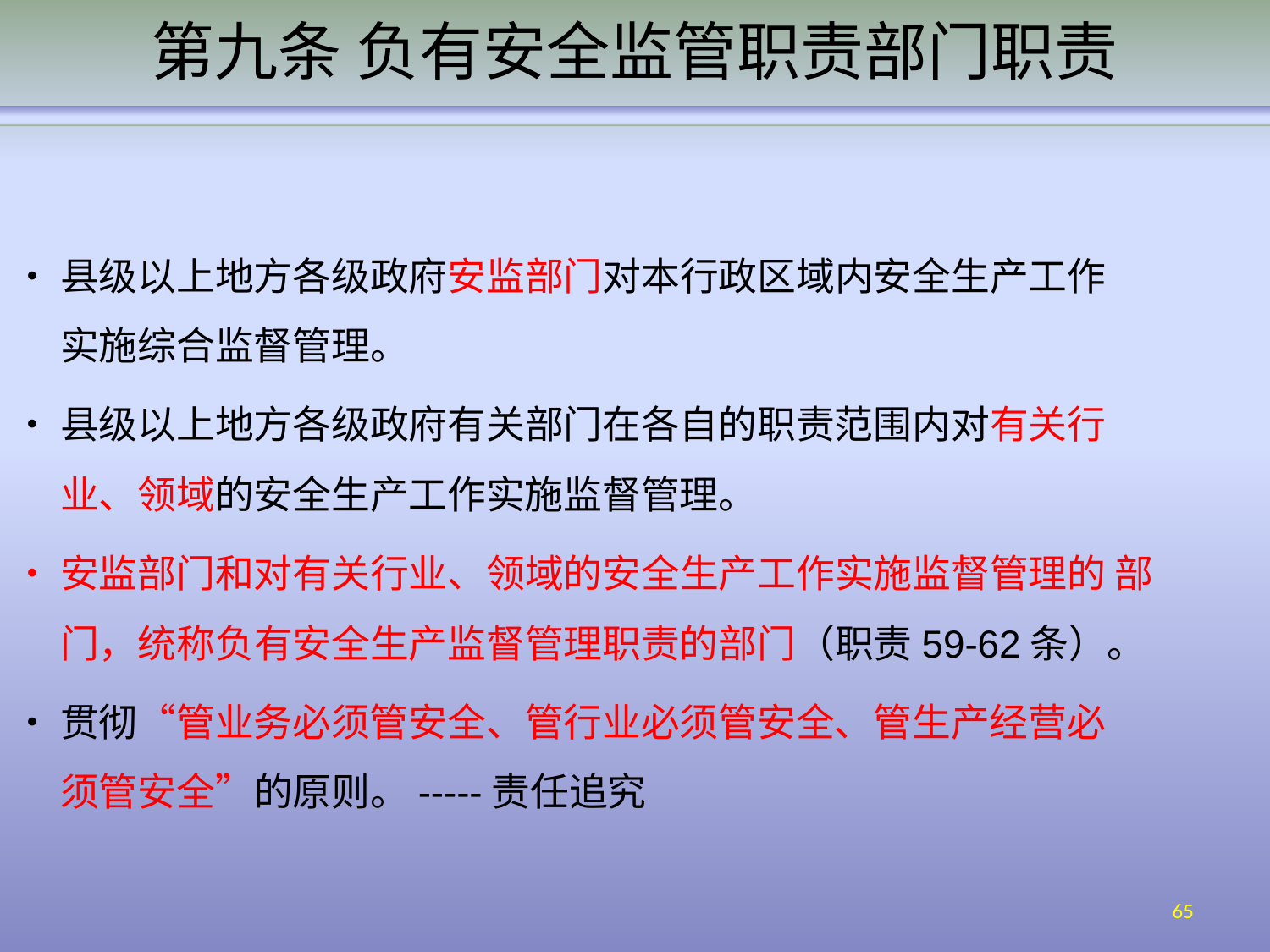

# 第九条 负有安全监管职责部门职责
•	县级以上地方各级政府安监部门对本行政区域内安全生产工作 实施综合监督管理。
•	县级以上地方各级政府有关部门在各自的职责范围内对有关行 业、领域的安全生产工作实施监督管理。
•	安监部门和对有关行业、领域的安全生产工作实施监督管理的 部门，统称负有安全生产监督管理职责的部门（职责59-62条）。
•	贯彻“管业务必须管安全、管行业必须管安全、管生产经营必 须管安全”的原则。-----责任追究
65